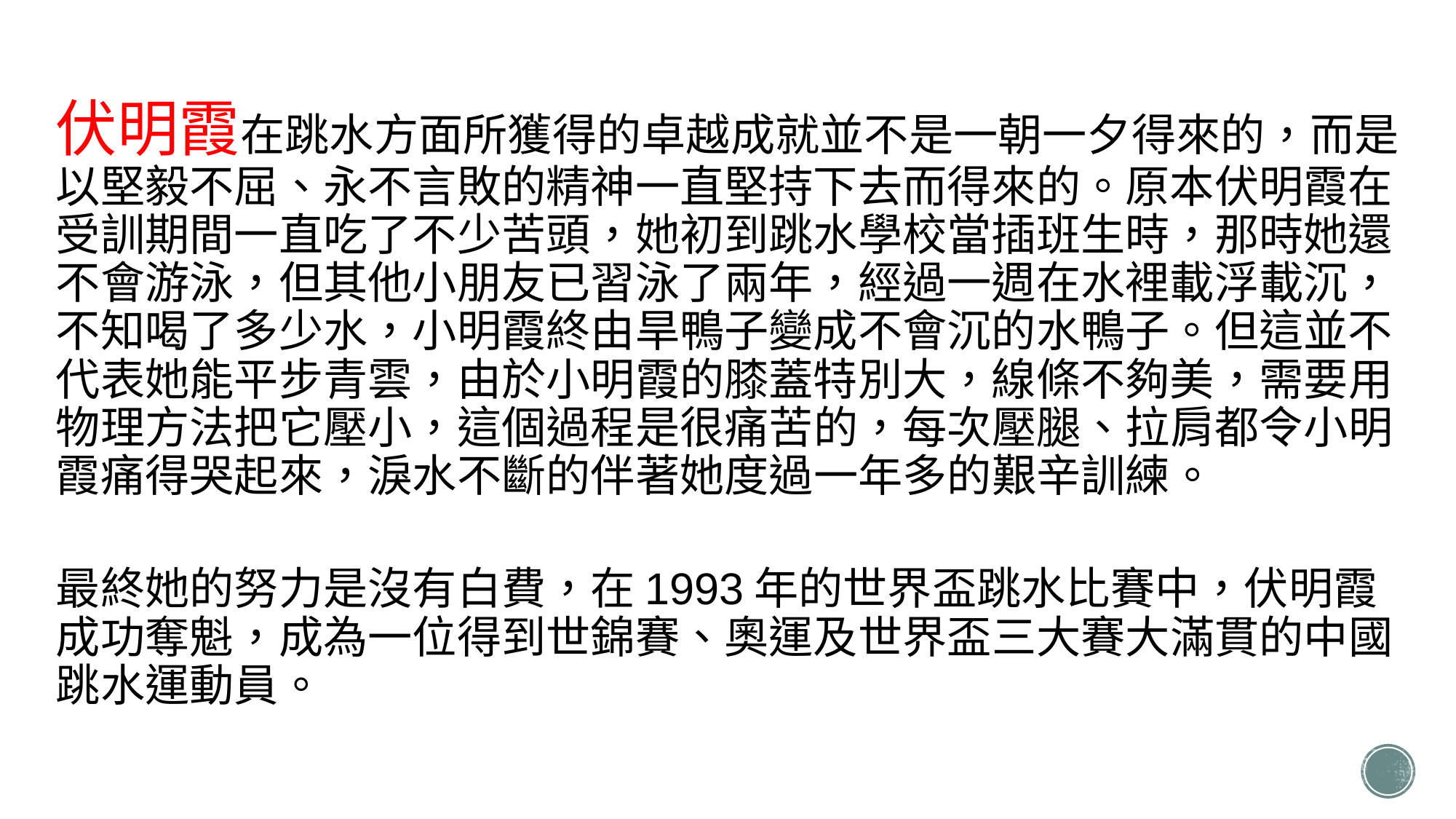

# 伏明霞事件簿(一)
伏明霞在跳水方面所獲得的卓越成就並不是一朝一夕得來的，而是以堅毅不屈、永不言敗的精神一直堅持下去而得來的。原本伏明霞在受訓期間一直吃了不少苦頭，她初到跳水學校當插班生時，那時她還不會游泳，但其他小朋友已習泳了兩年，經過一週在水裡載浮載沉，不知喝了多少水，小明霞終由旱鴨子變成不會沉的水鴨子。但這並不代表她能平步青雲，由於小明霞的膝蓋特別大，線條不夠美，需要用物理方法把它壓小，這個過程是很痛苦的，每次壓腿、拉肩都令小明霞痛得哭起來，淚水不斷的伴著她度過一年多的艱辛訓練。

最終她的努力是沒有白費，在1993年的世界盃跳水比賽中，伏明霞成功奪魁，成為一位得到世錦賽、奧運及世界盃三大賽大滿貫的中國跳水運動員。